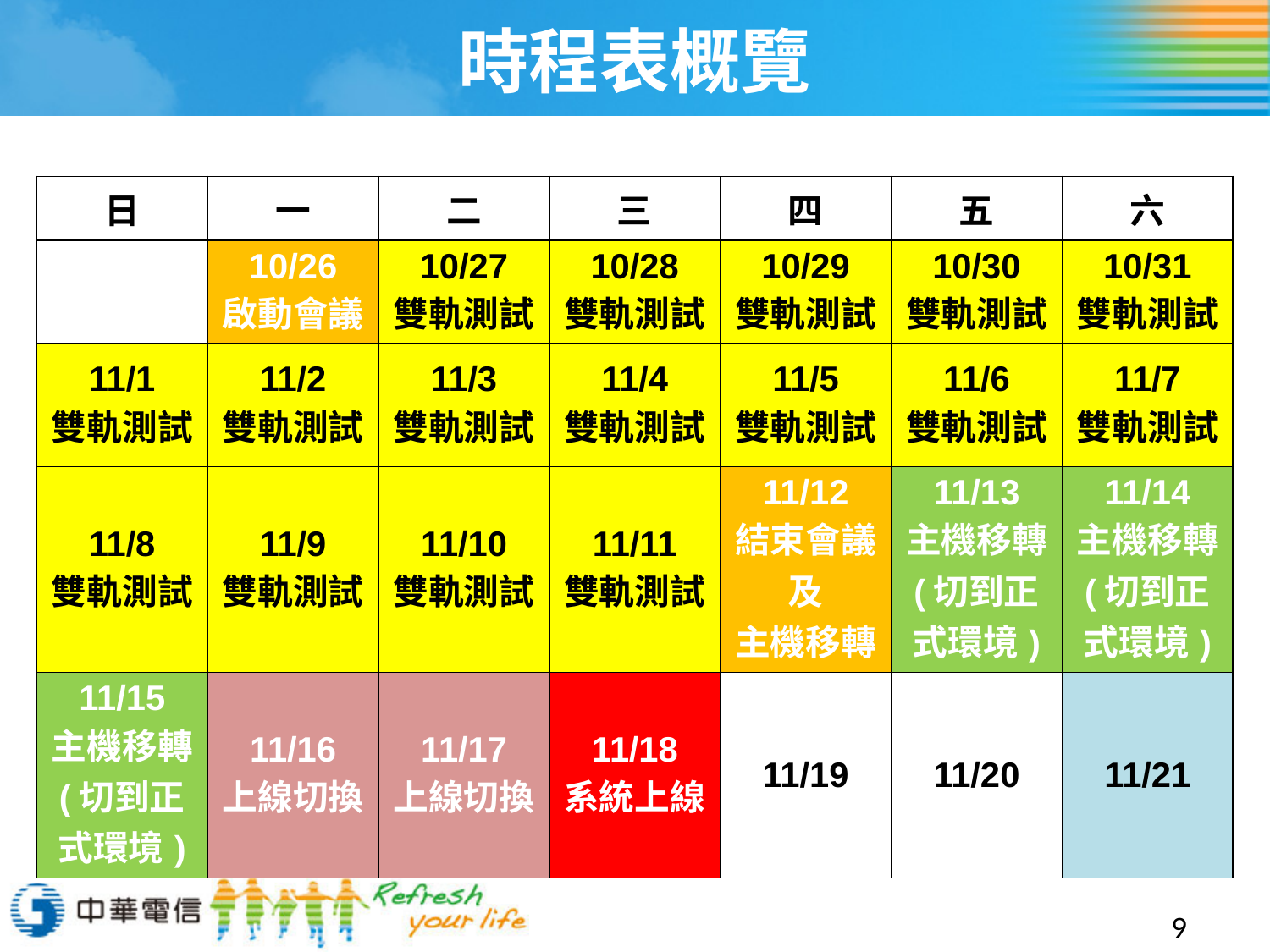

# 時程表概覽
| 日 | 一 | 二 | 三 | 四 | 五 | 六 |
| --- | --- | --- | --- | --- | --- | --- |
|  | 10/26 啟動會議 | 10/27 雙軌測試 | 10/28 雙軌測試 | 10/29 雙軌測試 | 10/30 雙軌測試 | 10/31 雙軌測試 |
| 11/1 雙軌測試 | 11/2 雙軌測試 | 11/3 雙軌測試 | 11/4 雙軌測試 | 11/5 雙軌測試 | 11/6 雙軌測試 | 11/7 雙軌測試 |
| 11/8 雙軌測試 | 11/9 雙軌測試 | 11/10 雙軌測試 | 11/11 雙軌測試 | 11/12 結束會議及 主機移轉 | 11/13 主機移轉 (切到正式環境) | 11/14 主機移轉 (切到正式環境) |
| 11/15 主機移轉 (切到正式環境) | 11/16 上線切換 | 11/17 上線切換 | 11/18 系統上線 | 11/19 | 11/20 | 11/21 |